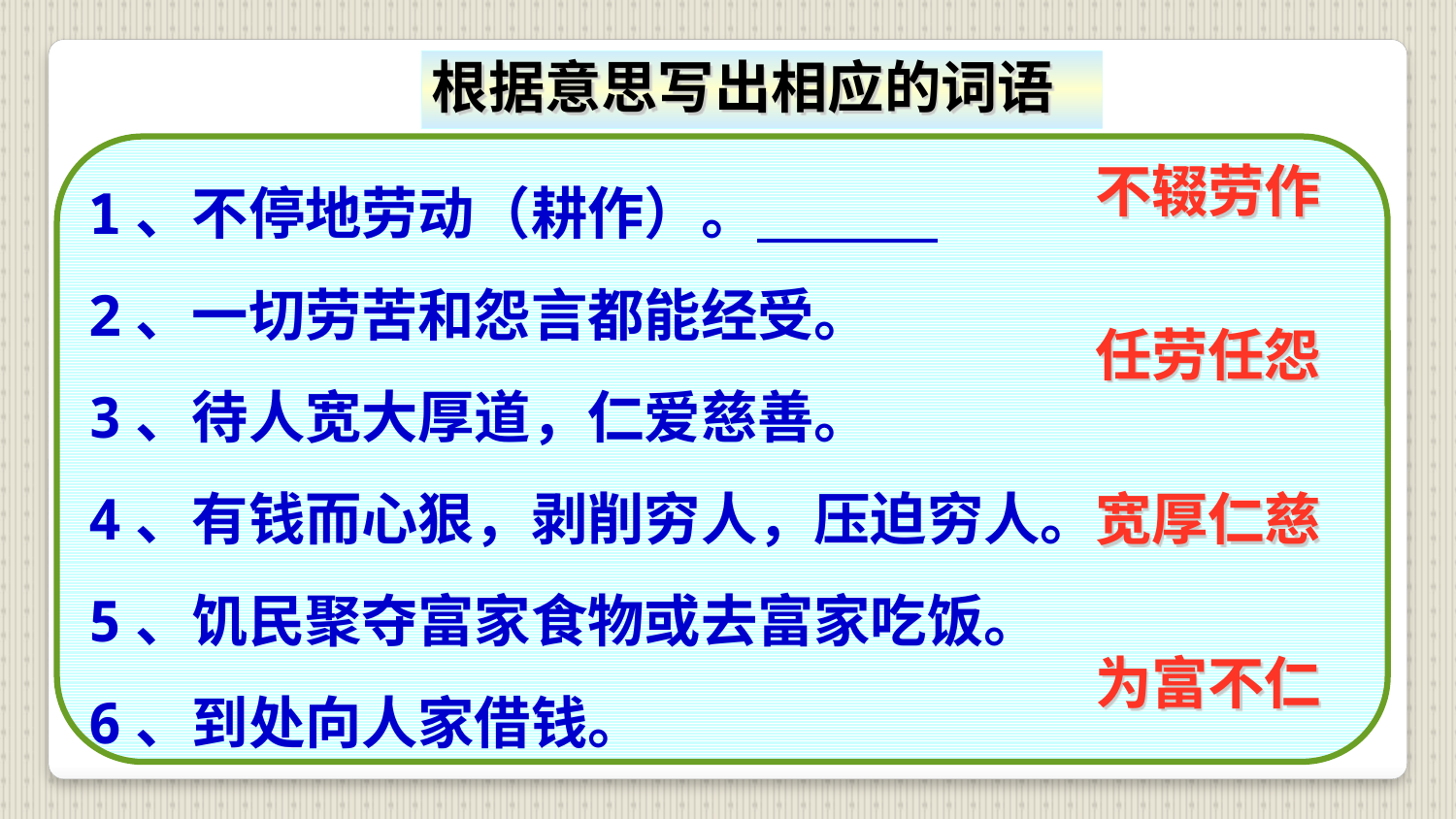

根据意思写出相应的词语

1、不停地劳动（耕作）。
2、一切劳苦和怨言都能经受。
3、待人宽大厚道，仁爱慈善。
4、有钱而心狠，剥削穷人，压迫穷人。
5、饥民聚夺富家食物或去富家吃饭。
6、到处向人家借钱。
不辍劳作
任劳任怨
宽厚仁慈
为富不仁
吃大户
东挪西借